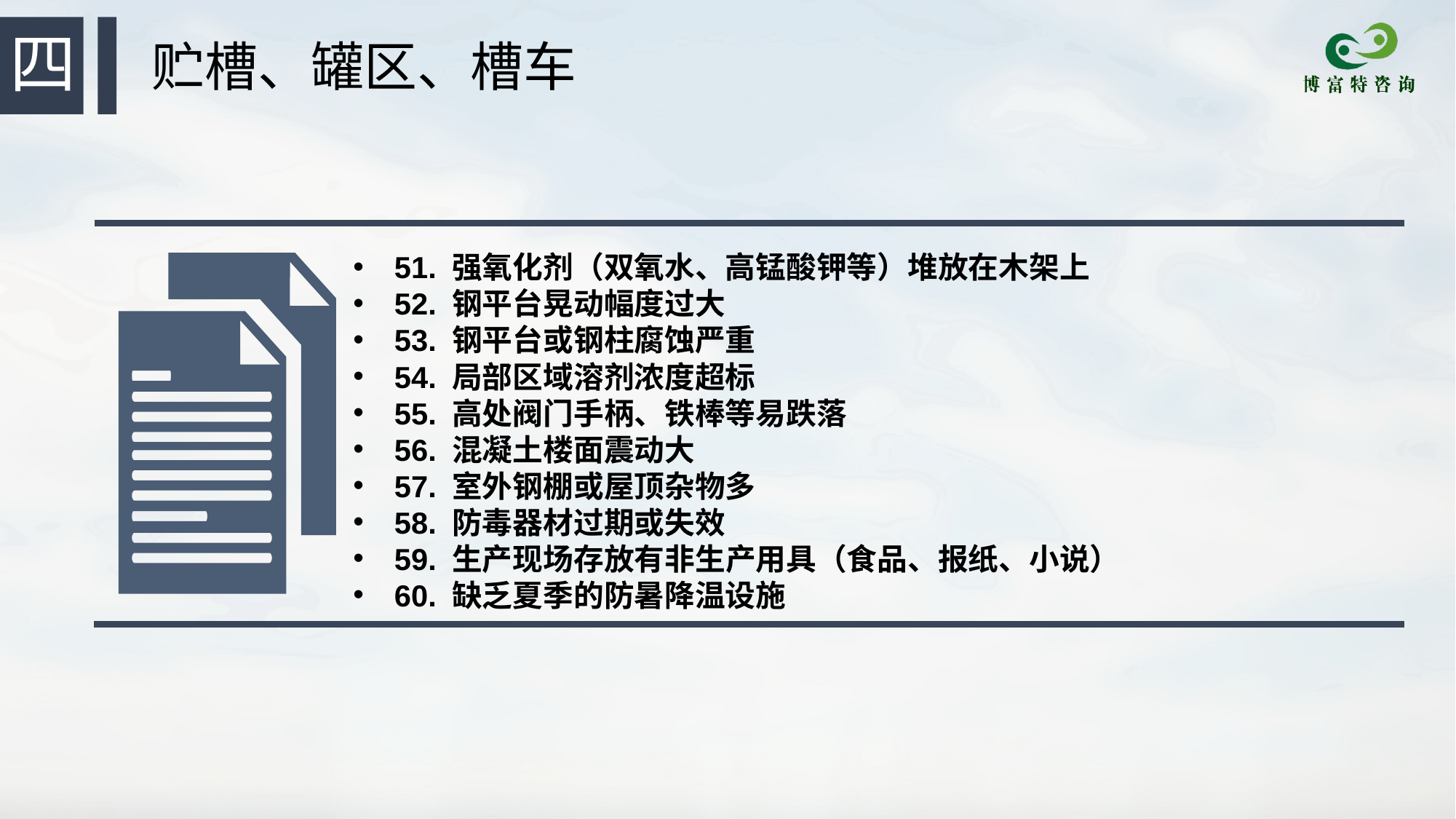

四

 贮槽、罐区、槽车
51. 强氧化剂（双氧水、高锰酸钾等）堆放在木架上
52. 钢平台晃动幅度过大
53. 钢平台或钢柱腐蚀严重
54. 局部区域溶剂浓度超标
55. 高处阀门手柄、铁棒等易跌落
56. 混凝土楼面震动大
57. 室外钢棚或屋顶杂物多
58. 防毒器材过期或失效
59. 生产现场存放有非生产用具（食品、报纸、小说）
60. 缺乏夏季的防暑降温设施